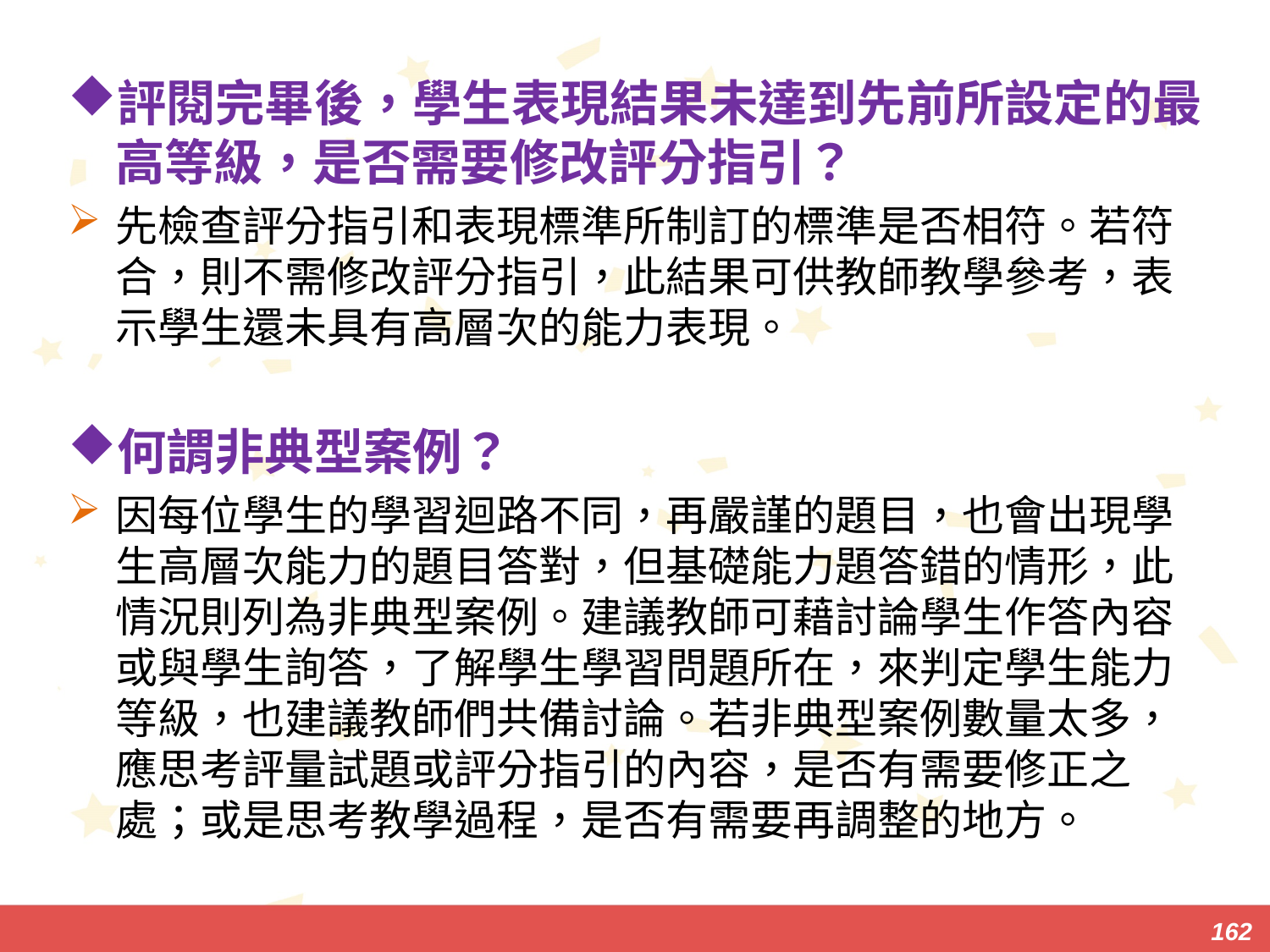

評閱完畢後，學生表現結果未達到先前所設定的最高等級，是否需要修改評分指引？
先檢查評分指引和表現標準所制訂的標準是否相符。若符合，則不需修改評分指引，此結果可供教師教學參考，表示學生還未具有高層次的能力表現。

何謂非典型案例？
因每位學生的學習迴路不同，再嚴謹的題目，也會出現學生高層次能力的題目答對，但基礎能力題答錯的情形，此情況則列為非典型案例。建議教師可藉討論學生作答內容或與學生詢答，了解學生學習問題所在，來判定學生能力等級，也建議教師們共備討論。若非典型案例數量太多，應思考評量試題或評分指引的內容，是否有需要修正之處；或是思考教學過程，是否有需要再調整的地方。
162